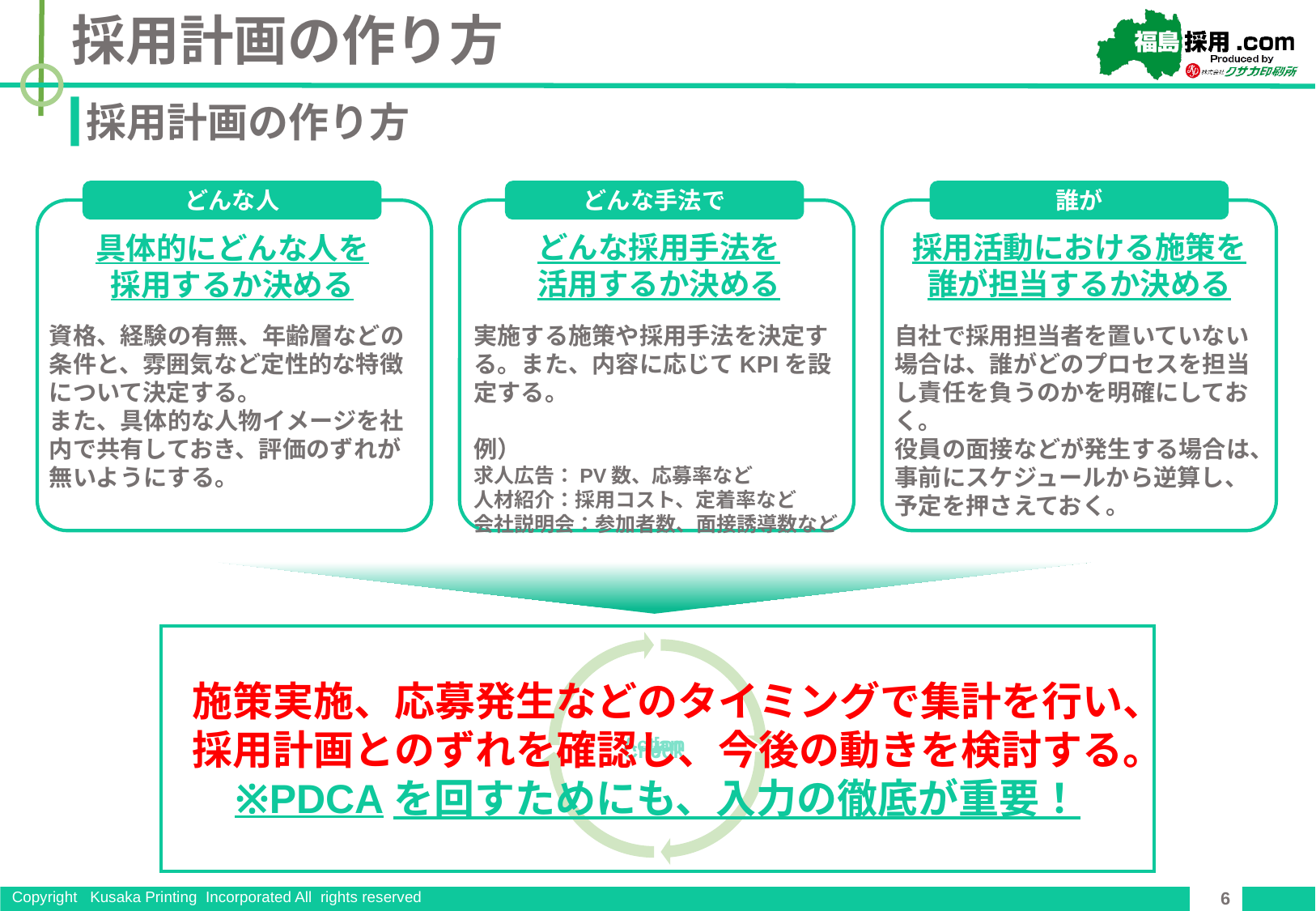

# 採用計画の作り方
採用計画の作り方
誰が
どんな人
どんな手法で

どんな採用手法を
活用するか決める
採用活動における施策を
誰が担当するか決める
具体的にどんな人を
採用するか決める
資格、経験の有無、年齢層などの条件と、雰囲気など定性的な特徴について決定する。
また、具体的な人物イメージを社内で共有しておき、評価のずれが無いようにする。
実施する施策や採用手法を決定する。また、内容に応じてKPIを設定する。

例）
求人広告：PV数、応募率など
人材紹介：採用コスト、定着率など
会社説明会：参加者数、面接誘導数など
自社で採用担当者を置いていない場合は、誰がどのプロセスを担当し責任を負うのかを明確にしておく。
役員の面接などが発生する場合は、事前にスケジュールから逆算し、予定を押さえておく。

施策実施、応募発生などのタイミングで集計を行い、
採用計画とのずれを確認し、今後の動きを検討する。
※PDCAを回すためにも、入力の徹底が重要！
Plan
Do
Check
Action
6